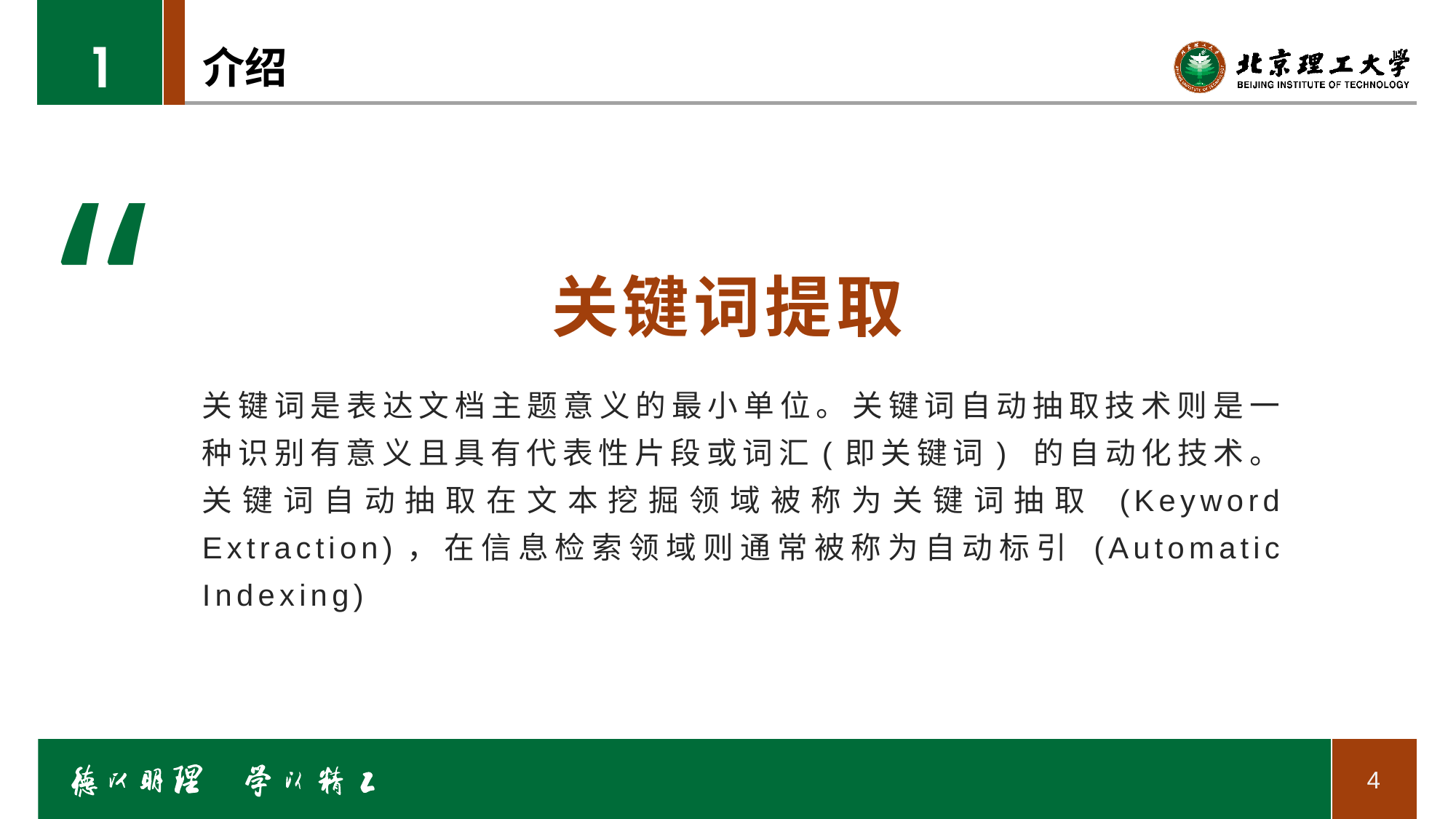

1
# 介绍
“

关键词提取
关键词是表达文档主题意义的最小单位。关键词自动抽取技术则是一种识别有意义且具有代表性片段或词汇(即关键词) 的自动化技术。关键词自动抽取在文本挖掘领域被称为关键词抽取 (Keyword Extraction)，在信息检索领域则通常被称为自动标引 (Automatic Indexing)